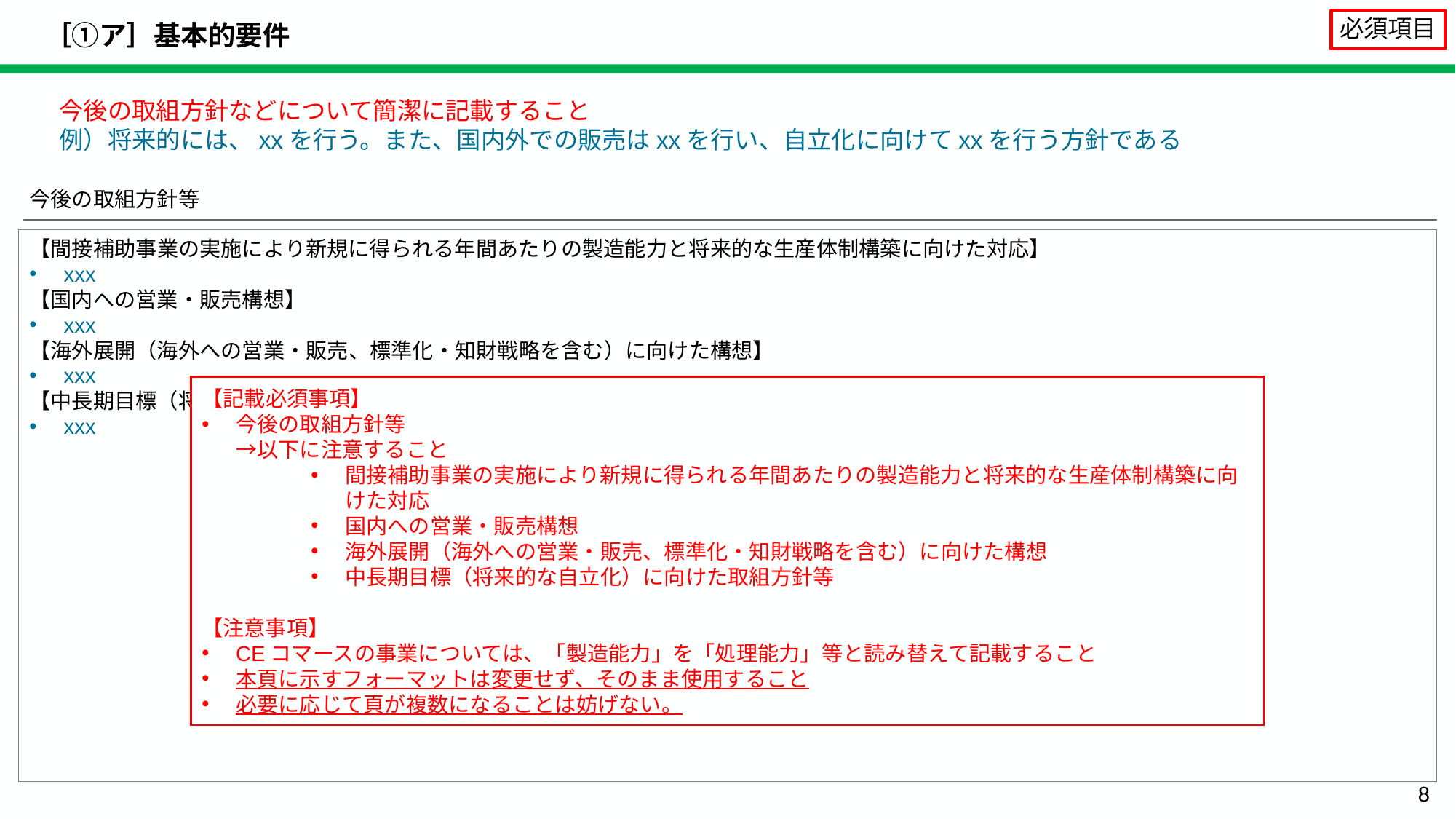

# ［①ア］基本的要件
必須項目
今後の取組方針などについて簡潔に記載すること
例）将来的には、xxを行う。また、国内外での販売はxxを行い、自立化に向けてxxを行う方針である
今後の取組方針等
【間接補助事業の実施により新規に得られる年間あたりの製造能力と将来的な生産体制構築に向けた対応】
xxx
【国内への営業・販売構想】
xxx
【海外展開（海外への営業・販売、標準化・知財戦略を含む）に向けた構想】
xxx
【中長期目標（将来的な自立化）に向けた取組方針等】
xxx
【記載必須事項】
今後の取組方針等
→以下に注意すること
間接補助事業の実施により新規に得られる年間あたりの製造能力と将来的な生産体制構築に向けた対応
国内への営業・販売構想
海外展開（海外への営業・販売、標準化・知財戦略を含む）に向けた構想
中長期目標（将来的な自立化）に向けた取組方針等

【注意事項】
CEコマースの事業については、「製造能力」を「処理能力」等と読み替えて記載すること
本頁に示すフォーマットは変更せず、そのまま使用すること
必要に応じて頁が複数になることは妨げない。
8